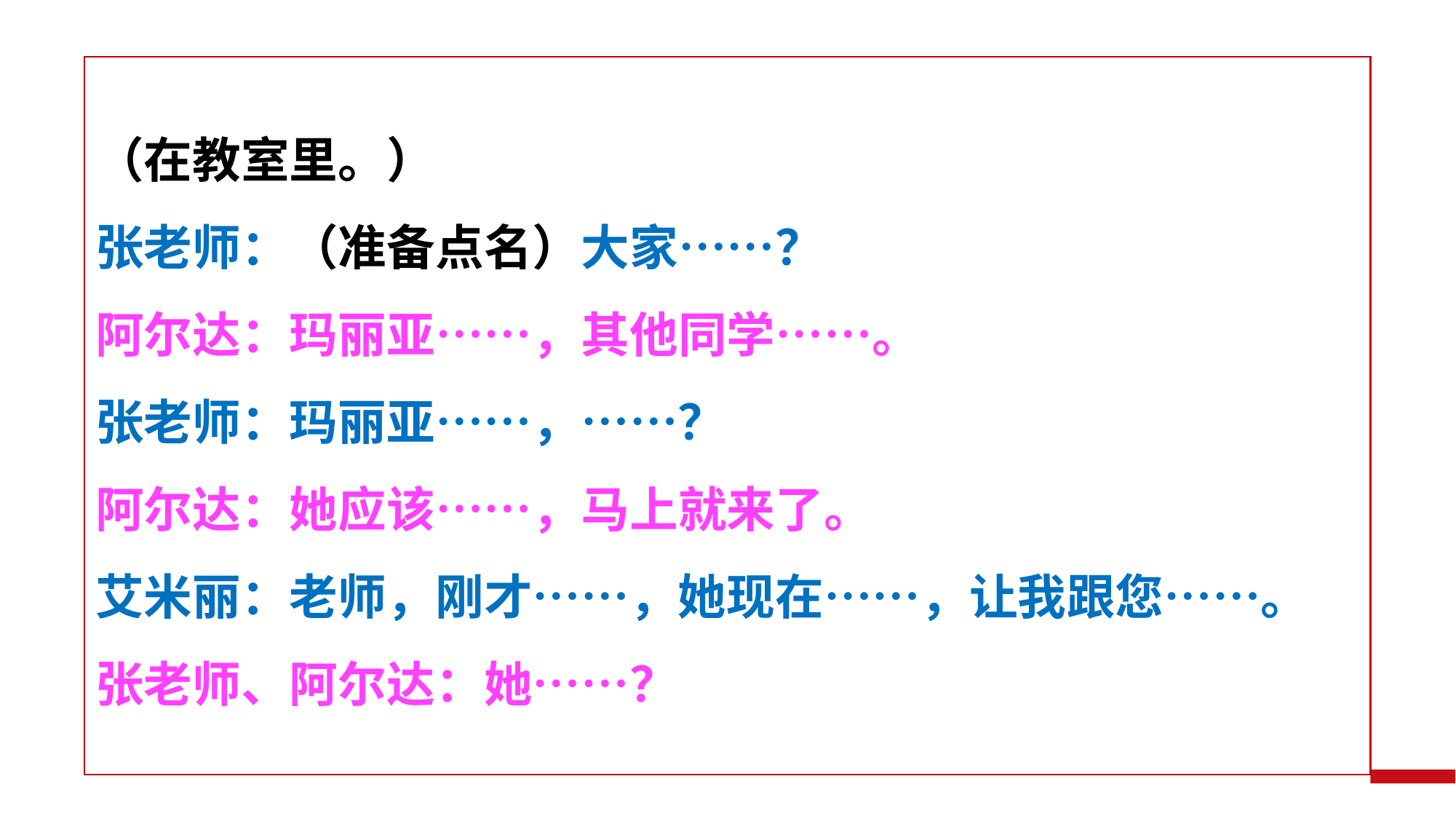

（在教室里。）
张老师：（准备点名）大家……？
阿尔达：玛丽亚……，其他同学……。
张老师：玛丽亚……，……？
阿尔达：她应该……，马上就来了。
艾米丽：老师，刚才……，她现在……，让我跟您……。
张老师、阿尔达：她……？